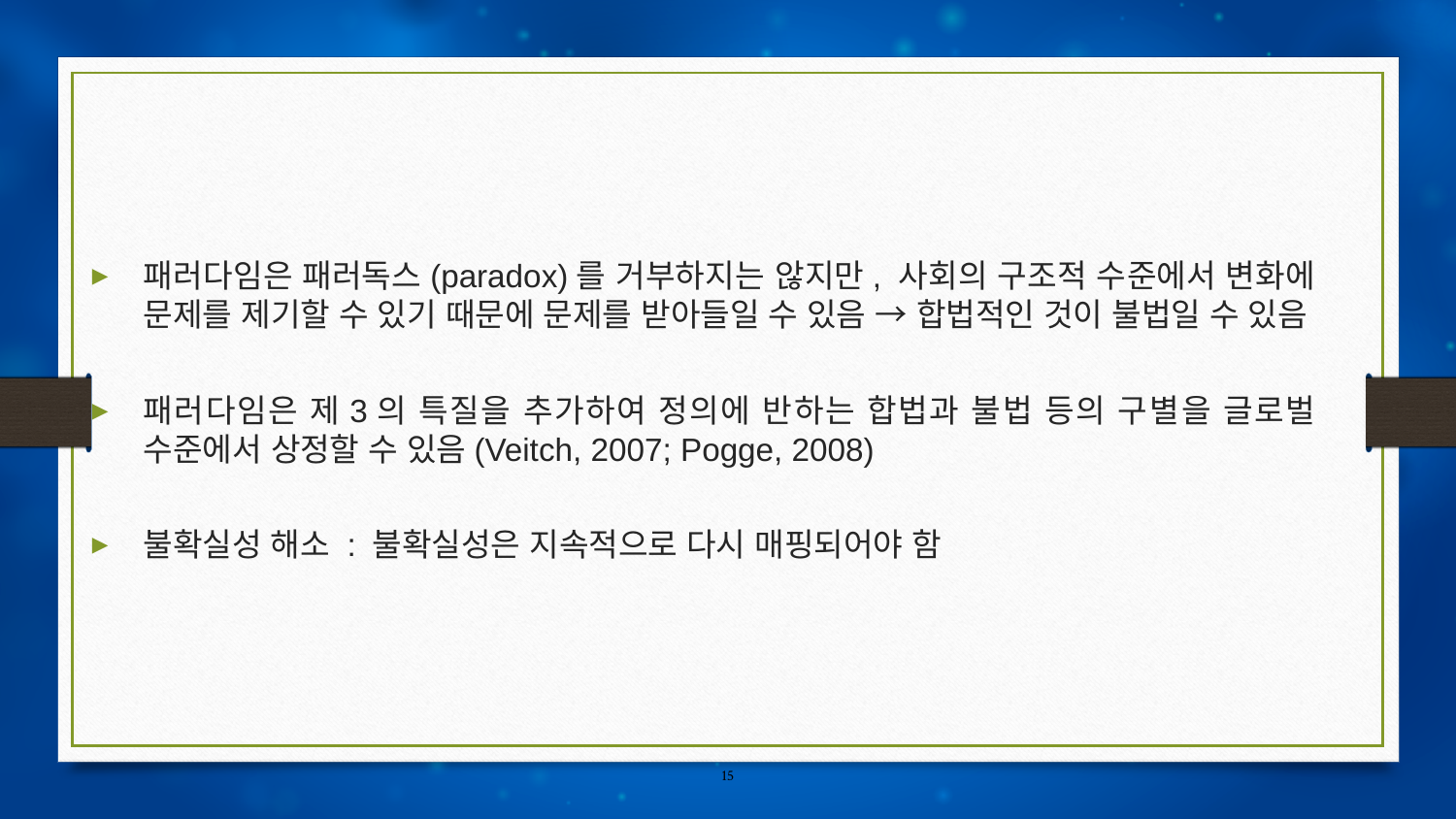

패러다임은 패러독스(paradox)를 거부하지는 않지만, 사회의 구조적 수준에서 변화에 문제를 제기할 수 있기 때문에 문제를 받아들일 수 있음 → 합법적인 것이 불법일 수 있음

패러다임은 제3의 특질을 추가하여 정의에 반하는 합법과 불법 등의 구별을 글로벌 수준에서 상정할 수 있음(Veitch, 2007; Pogge, 2008)

불확실성 해소 : 불확실성은 지속적으로 다시 매핑되어야 함
15